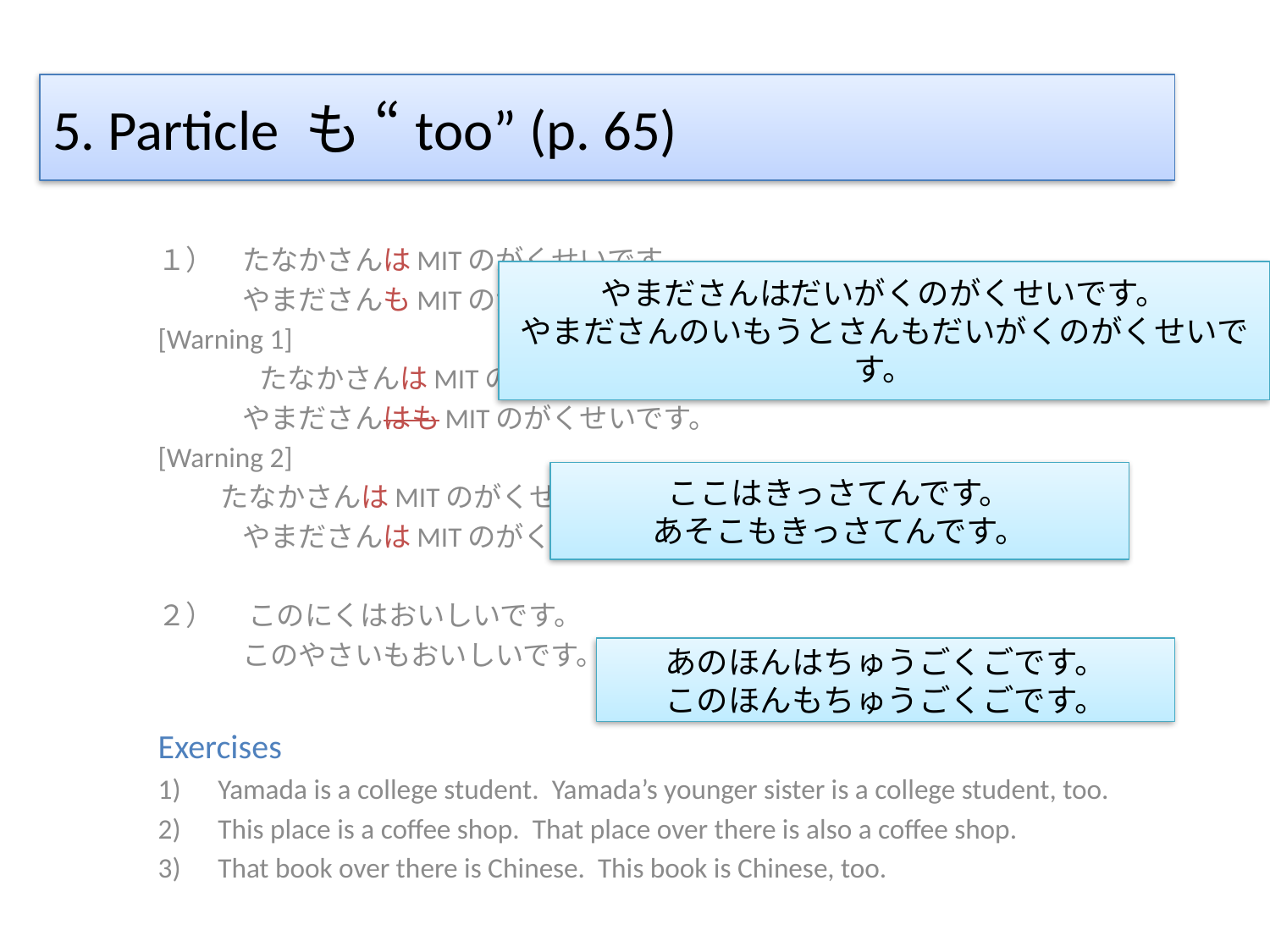

# 5. Particle も “too” (p. 65)

１）　たなかさんはMITのがくせいです。
　　　やまださんもMITのがくせいです。
[Warning 1]
	たなかさんはMITのがくせいです。
　　　やまださんはもMITのがくせいです。
[Warning 2]
         たなかさんはMITのがくせいです。
　　　やまださんはMITのがくせいもです。

２）　 このにくはおいしいです。
　　　このやさいもおいしいです。

Exercises
Yamada is a college student.  Yamada’s younger sister is a college student, too.
This place is a coffee shop.  That place over there is also a coffee shop.
That book over there is Chinese.  This book is Chinese, too.
やまださんはだいがくのがくせいです。
やまださんのいもうとさんもだいがくのがくせいです。
ここはきっさてんです。
あそこもきっさてんです。
あのほんはちゅうごくごです。
このほんもちゅうごくごです。